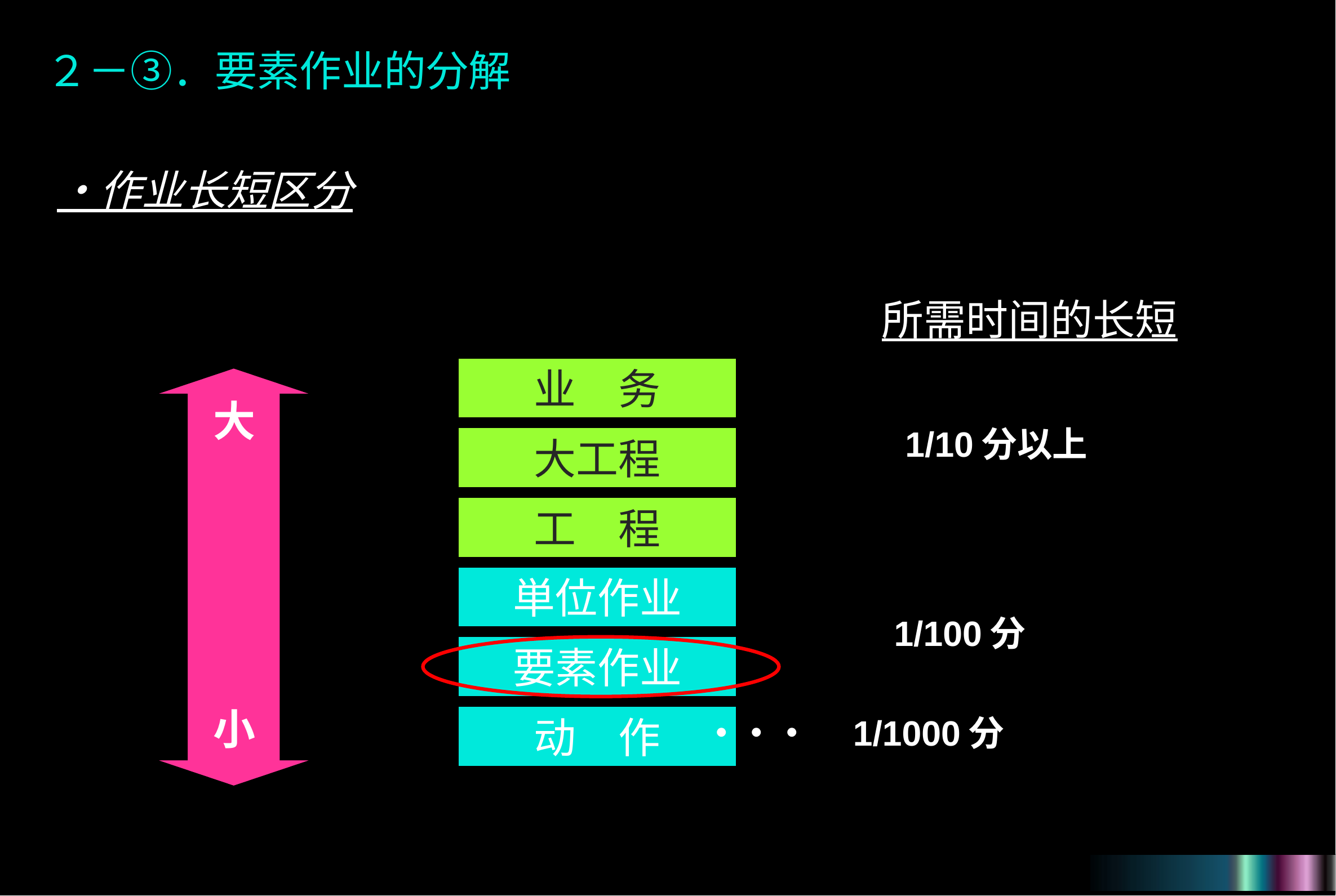

２－③．要素作业的分解
・作业长短区分
所需时间的长短
业　务

大
1/10分以上
大工程
工　程
単位作业

1/100分

要素作业
小
・・・　1/1000分
动　作